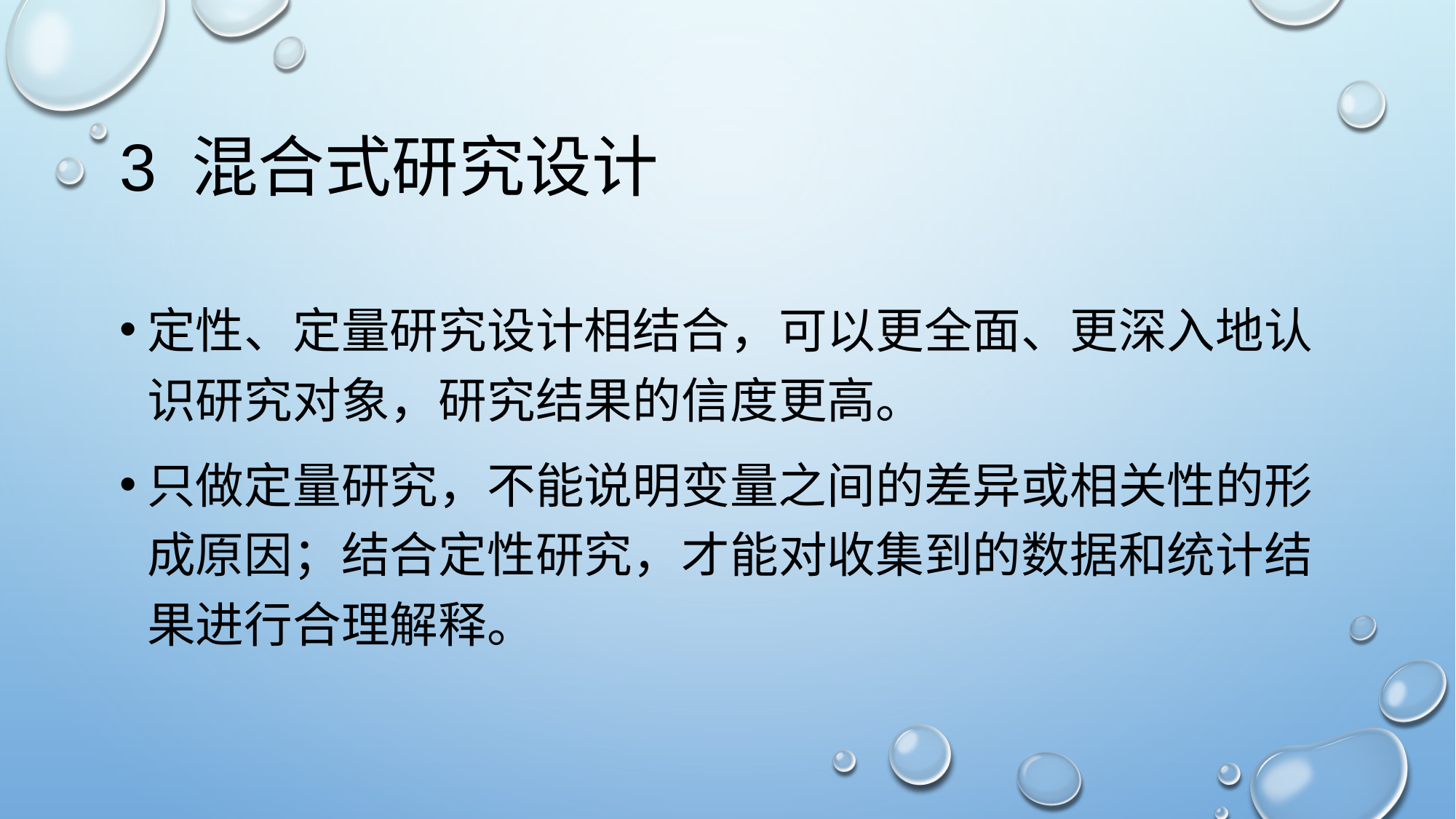

# 3 混合式研究设计
定性、定量研究设计相结合，可以更全面、更深入地认识研究对象，研究结果的信度更高。
只做定量研究，不能说明变量之间的差异或相关性的形成原因；结合定性研究，才能对收集到的数据和统计结果进行合理解释。